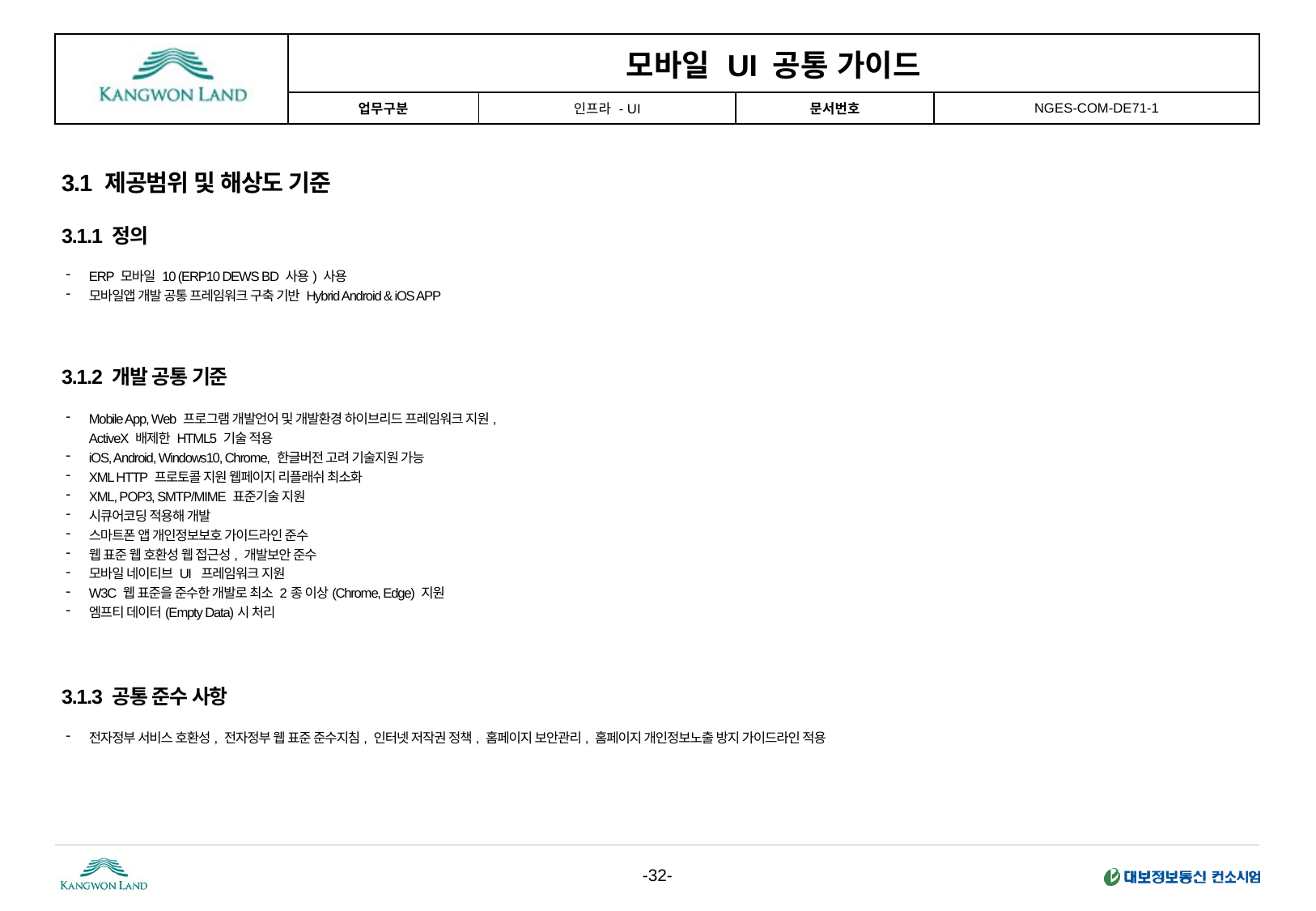

3.1 제공범위 및 해상도 기준
3.1.1 정의
ERP 모바일 10 (ERP10 DEWS BD 사용) 사용
모바일앱 개발 공통 프레임워크 구축 기반 Hybrid Android & iOS APP
3.1.2 개발 공통 기준
Mobile App, Web 프로그램 개발언어 및 개발환경 하이브리드 프레임워크 지원,
ActiveX 배제한 HTML5 기술 적용
iOS, Android, Windows10, Chrome, 한글버전 고려 기술지원 가능
XML HTTP 프로토콜 지원 웹페이지 리플래쉬 최소화
XML, POP3, SMTP/MIME 표준기술 지원
시큐어코딩 적용해 개발
스마트폰 앱 개인정보보호 가이드라인 준수
웹 표준 웹 호환성 웹 접근성, 개발보안 준수
모바일 네이티브 UI  프레임워크 지원
W3C 웹 표준을 준수한 개발로 최소 2종 이상(Chrome, Edge) 지원
엠프티 데이터(Empty Data)시 처리
3.1.3 공통 준수 사항
전자정부 서비스 호환성, 전자정부 웹 표준 준수지침, 인터넷 저작권 정책, 홈페이지 보안관리, 홈페이지 개인정보노출 방지 가이드라인 적용